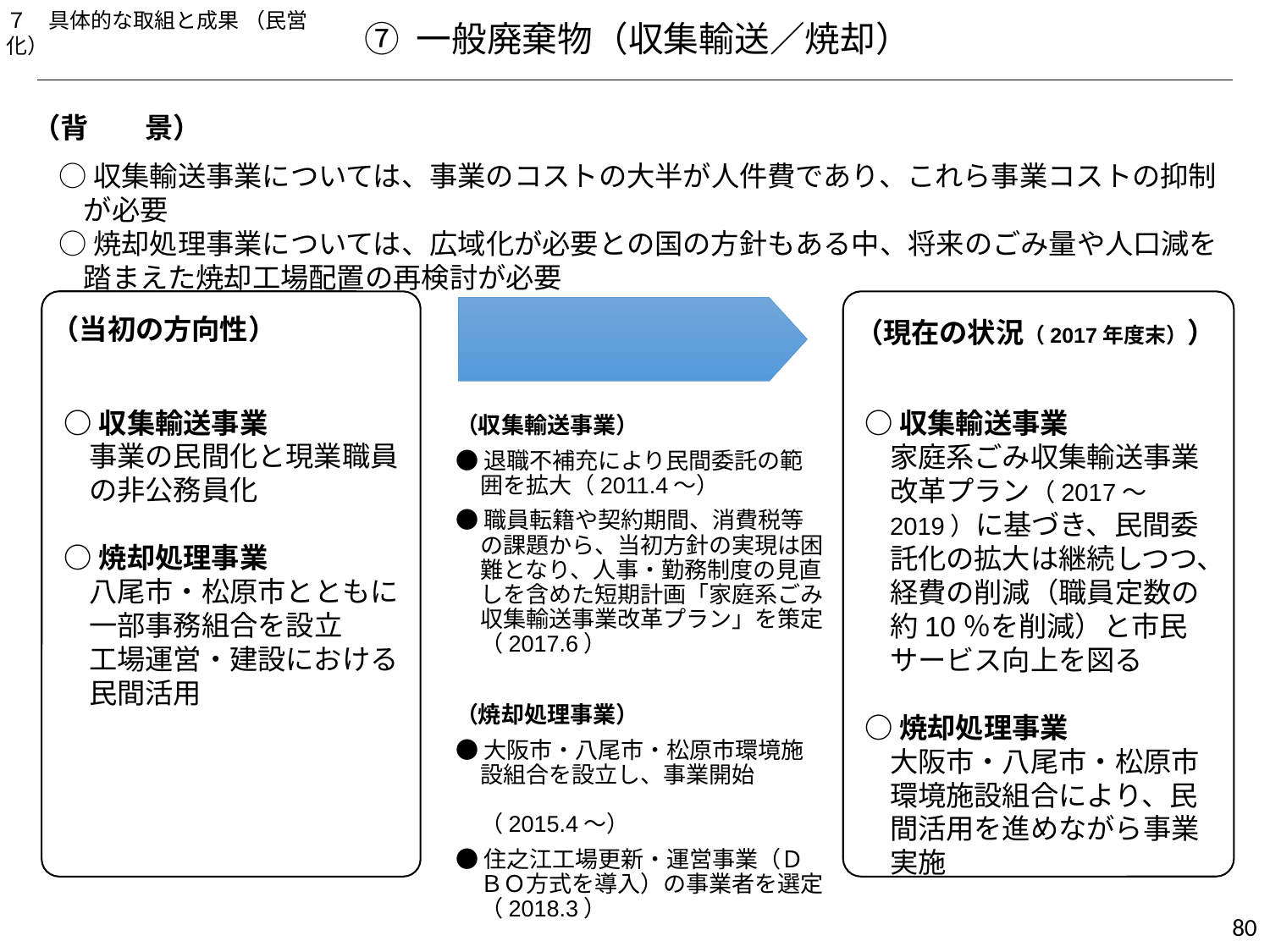

７　具体的な取組と成果 （民営化）
⑦ 一般廃棄物（収集輸送／焼却）
（背　　景）
○収集輸送事業については、事業のコストの大半が人件費であり、これら事業コストの抑制が必要
○焼却処理事業については、広域化が必要との国の方針もある中、将来のごみ量や人口減を踏まえた焼却工場配置の再検討が必要

（当初の方向性）
（現在の状況（2017年度末））
○収集輸送事業
事業の民間化と現業職員の非公務員化

○焼却処理事業
八尾市・松原市とともに一部事務組合を設立
工場運営・建設における民間活用
○収集輸送事業
家庭系ごみ収集輸送事業改革プラン（2017～2019）に基づき、民間委託化の拡大は継続しつつ、経費の削減（職員定数の約10％を削減）と市民サービス向上を図る

○焼却処理事業
大阪市・八尾市・松原市環境施設組合により、民間活用を進めながら事業実施
（収集輸送事業）
●退職不補充により民間委託の範囲を拡大（2011.4～）
●職員転籍や契約期間、消費税等の課題から、当初方針の実現は困難となり、人事・勤務制度の見直しを含めた短期計画「家庭系ごみ収集輸送事業改革プラン」を策定（2017.6）

（焼却処理事業）
●大阪市・八尾市・松原市環境施設組合を設立し、事業開始　　　　　　　　　　　　　　（2015.4～）
●住之江工場更新・運営事業（ＤＢＯ方式を導入）の事業者を選定（2018.3）
80